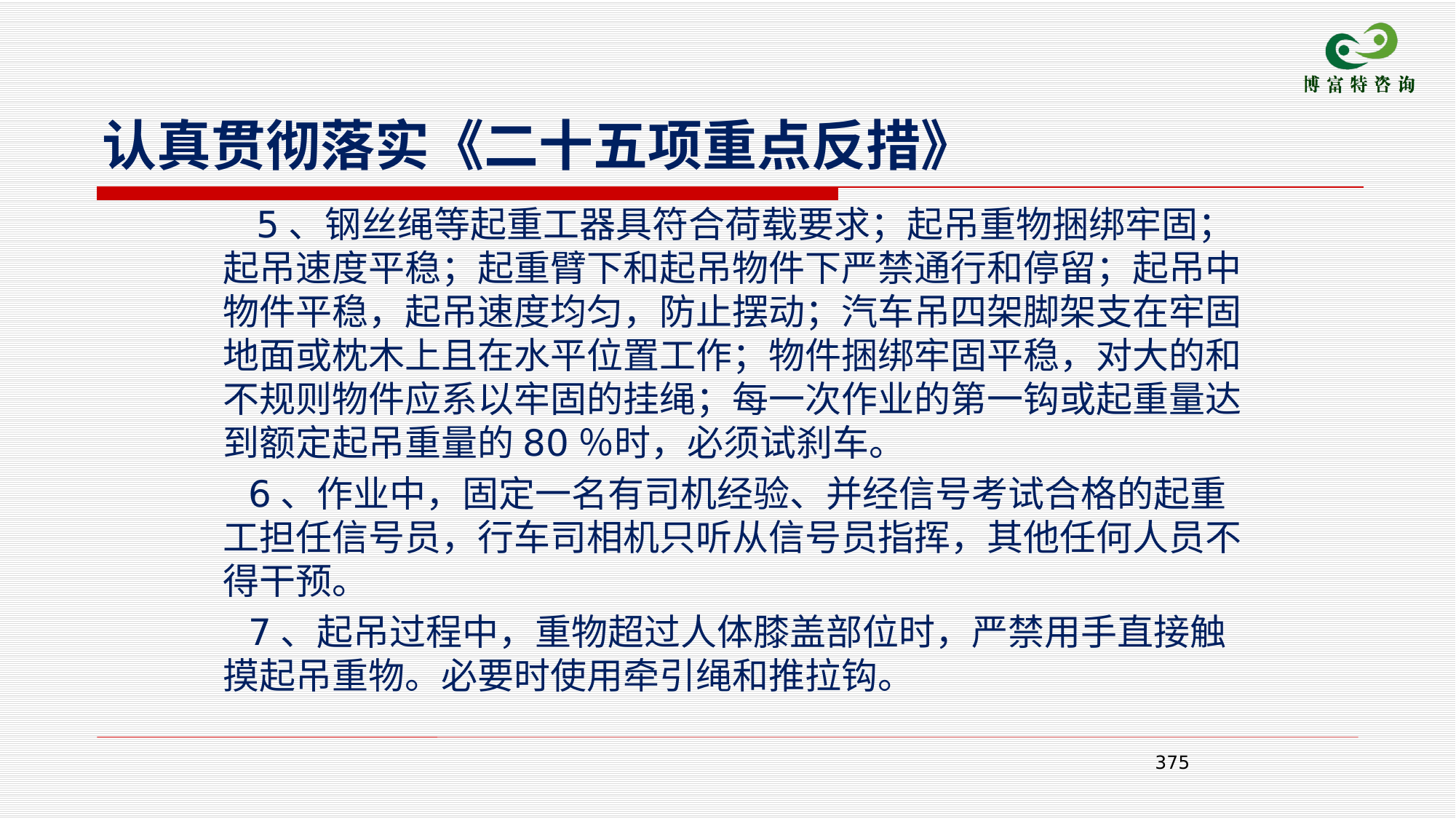

认真贯彻落实《二十五项重点反措》
       5、钢丝绳等起重工器具符合荷载要求；起吊重物捆绑牢固；起吊速度平稳；起重臂下和起吊物件下严禁通行和停留；起吊中物件平稳，起吊速度均匀，防止摆动；汽车吊四架脚架支在牢固地面或枕木上且在水平位置工作；物件捆绑牢固平稳，对大的和不规则物件应系以牢固的挂绳；每一次作业的第一钩或起重量达到额定起吊重量的80％时，必须试刹车。
       6、作业中，固定一名有司机经验、并经信号考试合格的起重工担任信号员，行车司相机只听从信号员指挥，其他任何人员不得干预。
       7、起吊过程中，重物超过人体膝盖部位时，严禁用手直接触摸起吊重物。必要时使用牵引绳和推拉钩。

375